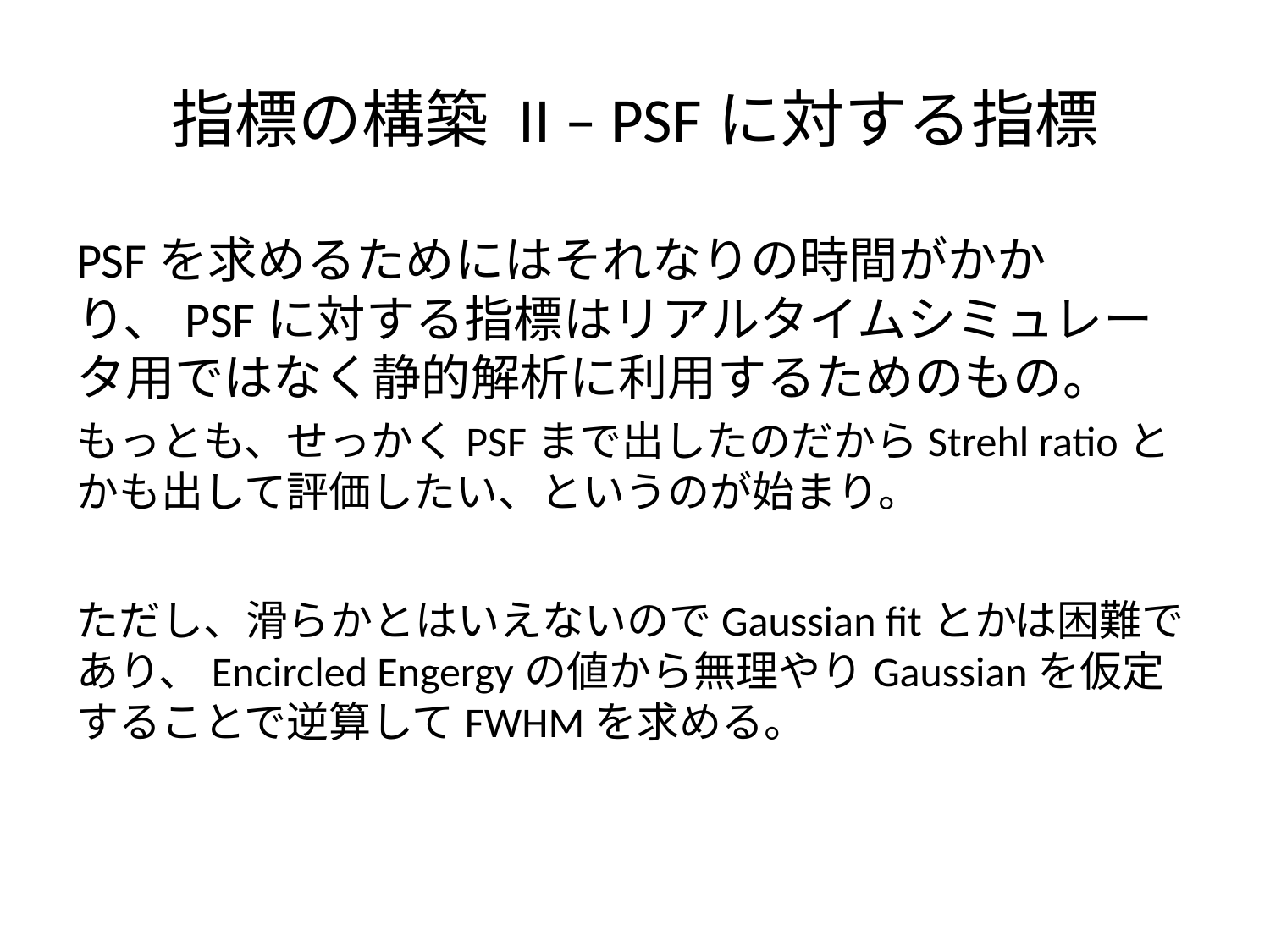

# 指標の構築 II – PSFに対する指標
PSFを求めるためにはそれなりの時間がかかり、PSFに対する指標はリアルタイムシミュレータ用ではなく静的解析に利用するためのもの。
もっとも、せっかくPSFまで出したのだからStrehl ratioとかも出して評価したい、というのが始まり。

ただし、滑らかとはいえないのでGaussian fitとかは困難であり、Encircled Engergyの値から無理やりGaussianを仮定することで逆算してFWHMを求める。